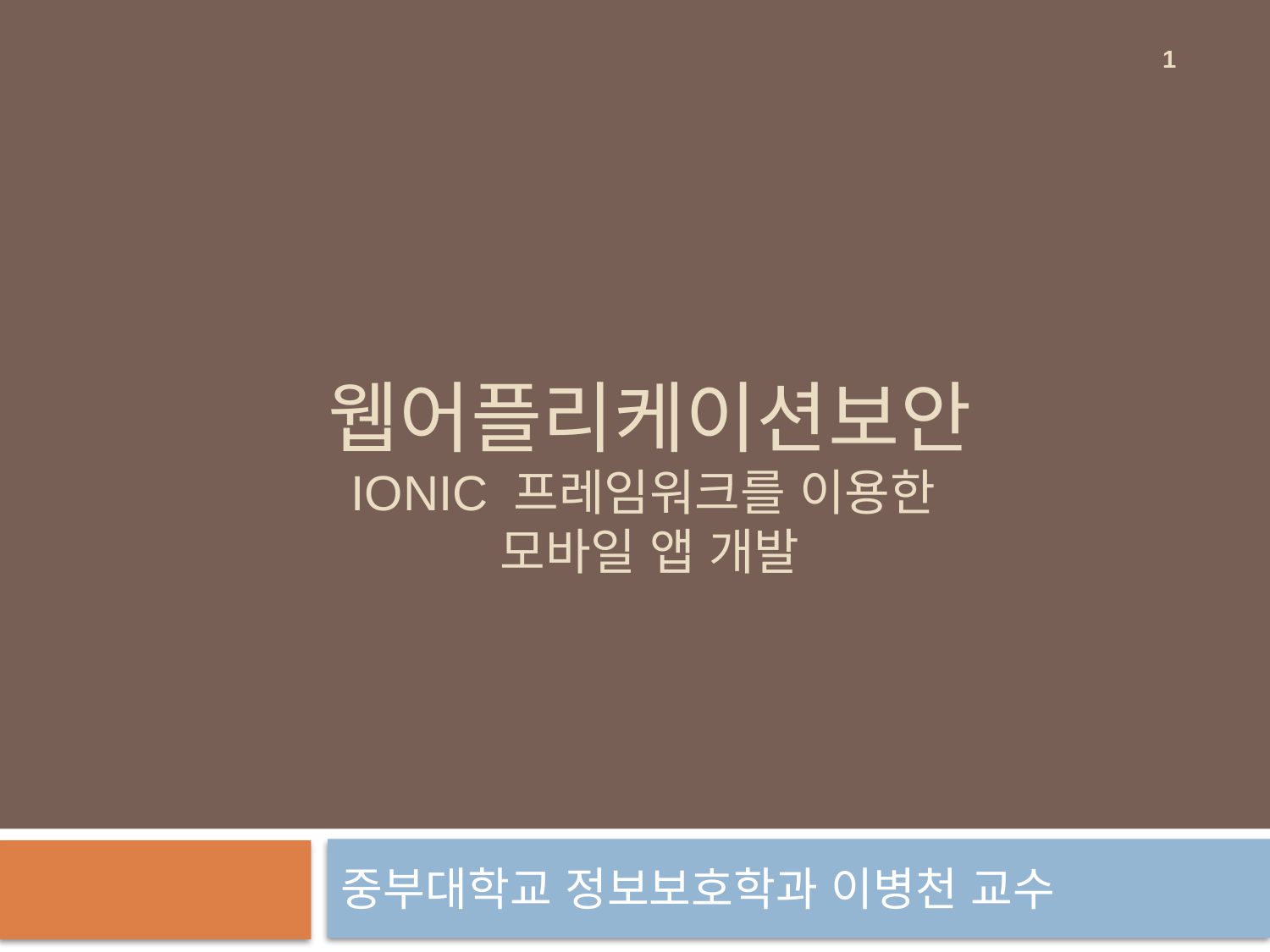

1
웹어플리케이션보안
Ionic 프레임워크를 이용한
모바일 앱 개발
중부대학교 정보보호학과 이병천 교수